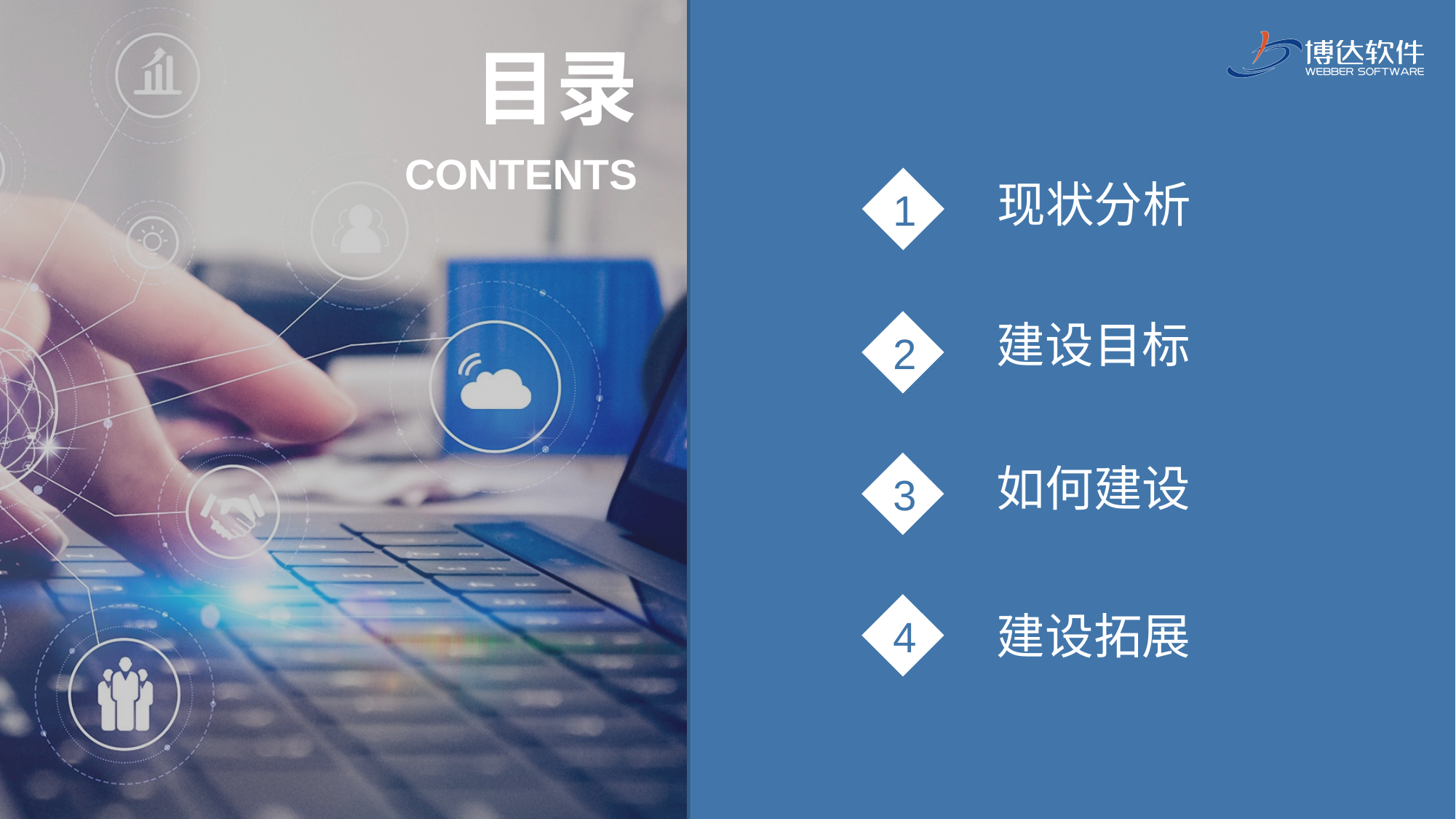

目录
CONTENTS
1
现状分析
建设目标
2
3
如何建设
4
建设拓展